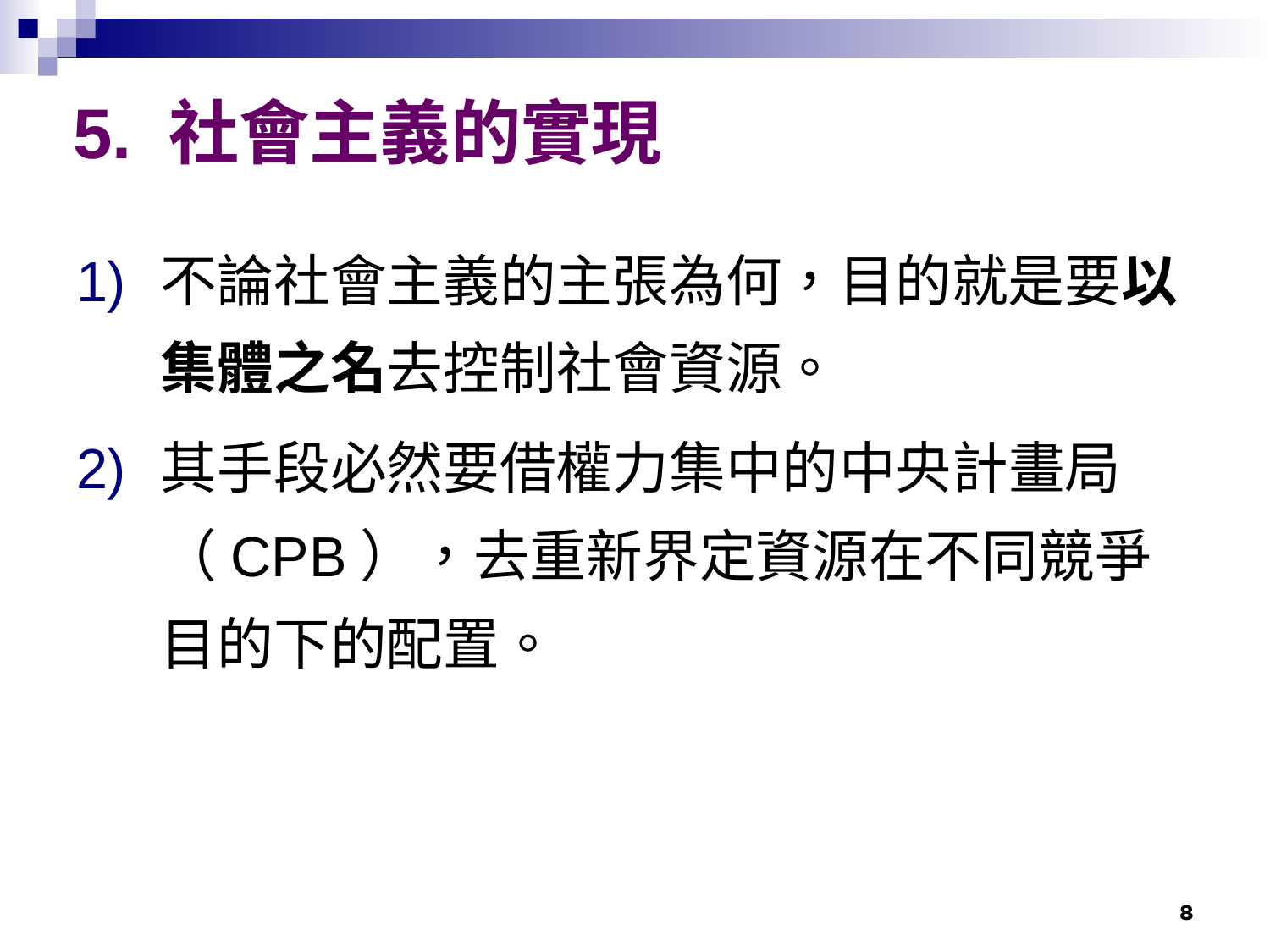

# 5. 社會主義的實現
不論社會主義的主張為何，目的就是要以集體之名去控制社會資源。
其手段必然要借權力集中的中央計畫局（CPB），去重新界定資源在不同競爭目的下的配置。
8